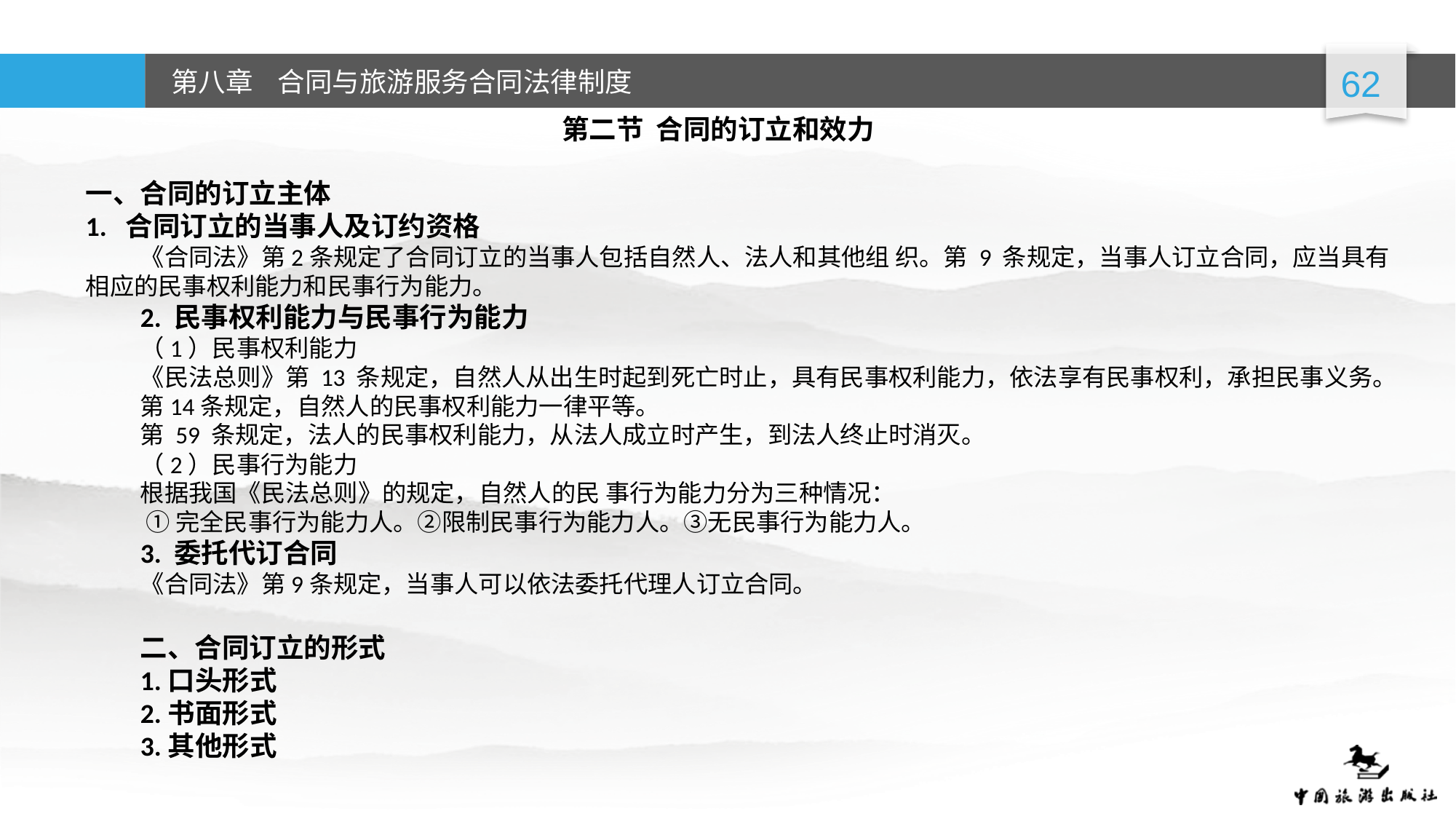

第二节  合同的订立和效力
一、合同的订立主体
1.  合同订立的当事人及订约资格
《合同法》第2条规定了合同订立的当事人包括自然人、法人和其他组 织。第 9 条规定，当事人订立合同，应当具有相应的民事权利能力和民事行为能力。
2. 民事权利能力与民事行为能力
（1）民事权利能力
《民法总则》第 13 条规定，自然人从出生时起到死亡时止，具有民事权利能力，依法享有民事权利，承担民事义务。
第14条规定，自然人的民事权利能力一律平等。
第 59 条规定，法人的民事权利能力，从法人成立时产生，到法人终止时消灭。
（2）民事行为能力
根据我国《民法总则》的规定，自然人的民 事行为能力分为三种情况：
 ①完全民事行为能力人。②限制民事行为能力人。③无民事行为能力人。
3. 委托代订合同
《合同法》第9条规定，当事人可以依法委托代理人订立合同。

二、合同订立的形式
1.口头形式
2.书面形式
3.其他形式